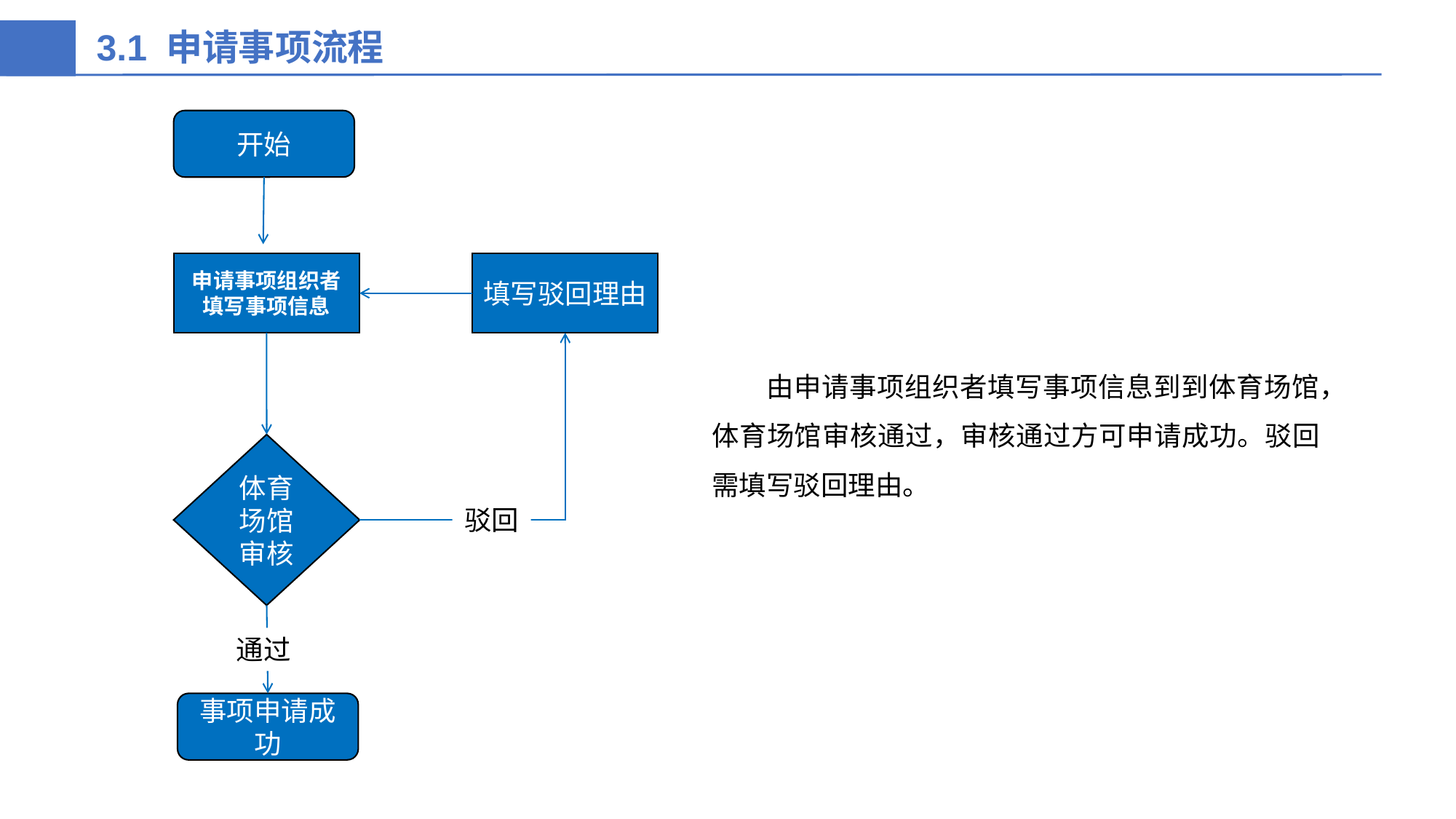

3.1 申请事项流程

开始
申请事项组织者填写事项信息
填写驳回理由
由申请事项组织者填写事项信息到到体育场馆，体育场馆审核通过，审核通过方可申请成功。驳回需填写驳回理由。
体育场馆审核
驳回
通过
事项申请成功